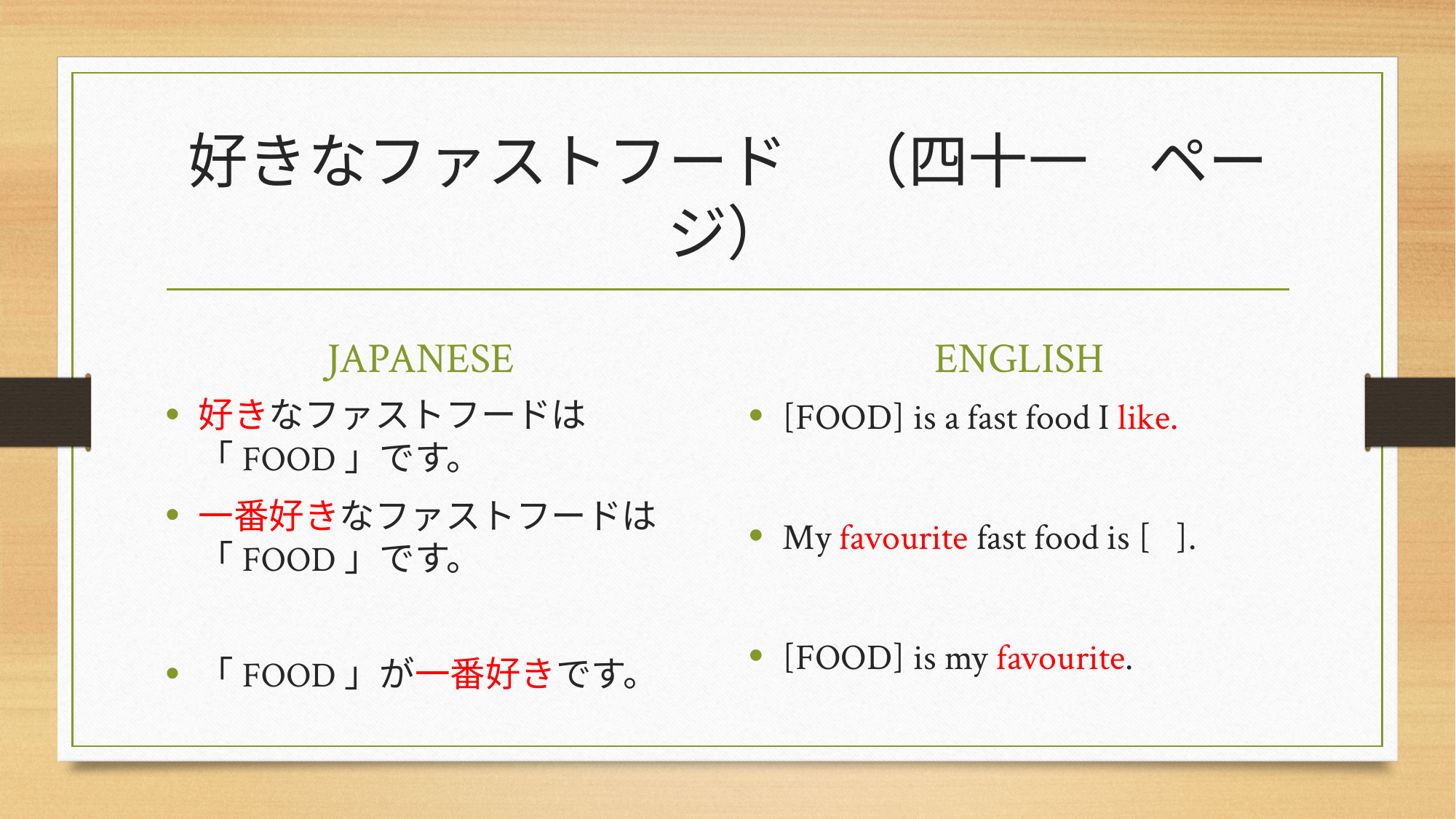

# 好きなファストフード　（四十一　ページ）
JAPANESE
ENGLISH
好きなファストフードは「FOOD」です。
一番好きなファストフードは「FOOD」です。

「FOOD」が一番好きです。

[FOOD] is a fast food I like.

My favourite fast food is [   ].

[FOOD] is my favourite.